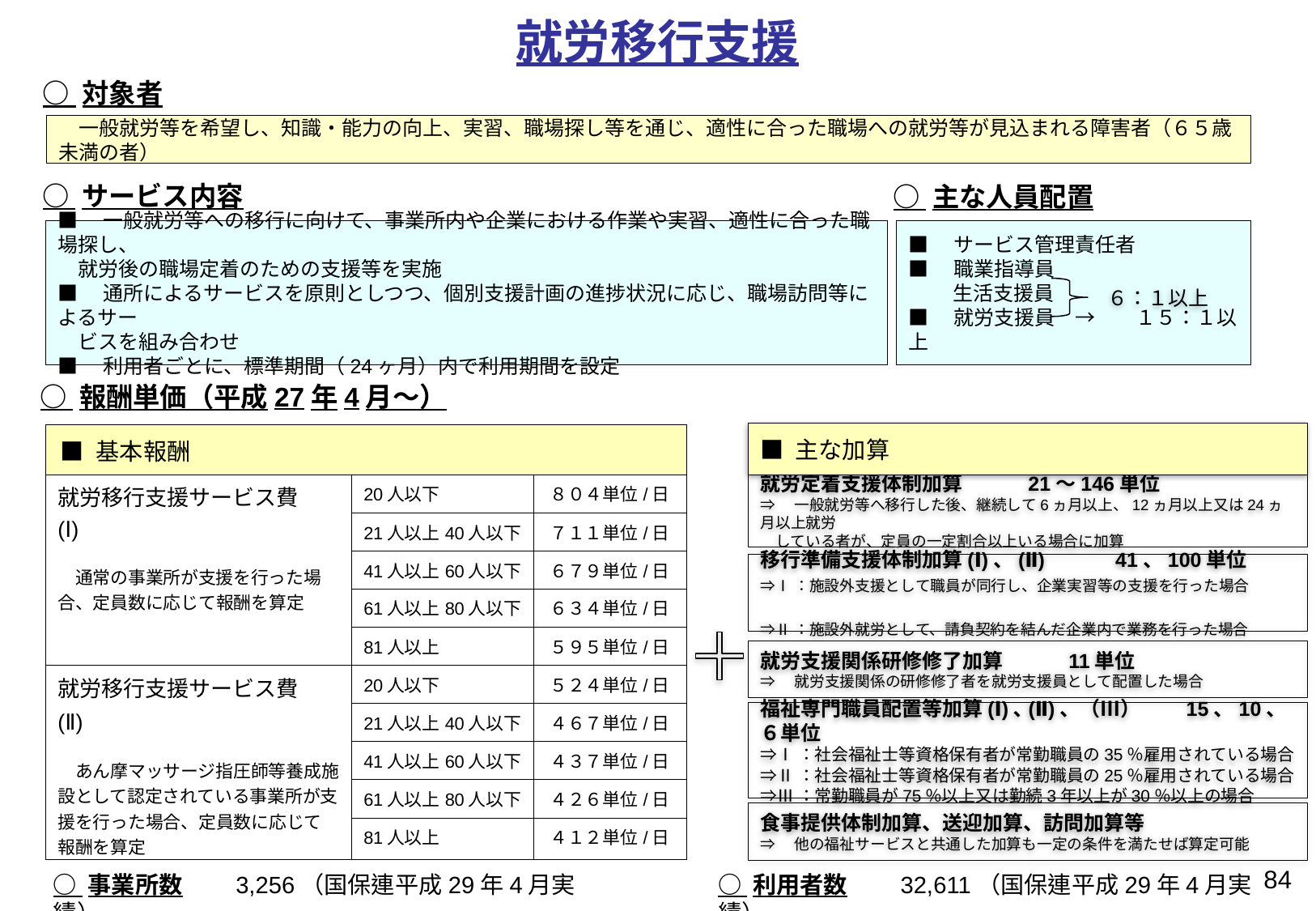

就労移行支援
○ 対象者
　一般就労等を希望し、知識・能力の向上、実習、職場探し等を通じ、適性に合った職場への就労等が見込まれる障害者（６５歳未満の者）
○ サービス内容
○ 主な人員配置
■　一般就労等への移行に向けて、事業所内や企業における作業や実習、適性に合った職場探し、
　就労後の職場定着のための支援等を実施
■　通所によるサービスを原則としつつ、個別支援計画の進捗状況に応じ、職場訪問等によるサー
　ビスを組み合わせ
■　利用者ごとに、標準期間（24ヶ月）内で利用期間を設定
■　サービス管理責任者
■　職業指導員
　　 生活支援員
■　就労支援員　→　　１５：１以上

６：１以上
○ 報酬単価（平成27年4月～）
■ 主な加算
| ■ 基本報酬 |  |  |
| --- | --- | --- |
| 就労移行支援サービス費(Ⅰ)　　　 　通常の事業所が支援を行った場合、定員数に応じて報酬を算定 | 20人以下 | ８０４単位/日 |
|  | 21人以上40人以下 | ７１１単位/日 |
|  | 41人以上60人以下 | ６７９単位/日 |
|  | 61人以上80人以下 | ６３４単位/日 |
|  | 81人以上 | ５９５単位/日 |
| 就労移行支援サービス費(Ⅱ)　　　 　あん摩マッサージ指圧師等養成施設として認定されている事業所が支援を行った場合、定員数に応じて報酬を算定 | 20人以下 | ５２４単位/日 |
|  | 21人以上40人以下 | ４６７単位/日 |
|  | 41人以上60人以下 | ４３７単位/日 |
|  | 61人以上80人以下 | ４２６単位/日 |
|  | 81人以上 | ４１２単位/日 |
就労定着支援体制加算　　　21～146単位
⇒　一般就労等へ移行した後、継続して6ヵ月以上、12ヵ月以上又は24ヵ月以上就労
　している者が、定員の一定割合以上いる場合に加算
移行準備支援体制加算(Ⅰ)、(Ⅱ)　　　41、100単位
⇒Ⅰ：施設外支援として職員が同行し、企業実習等の支援を行った場合
⇒Ⅱ：施設外就労として、請負契約を結んだ企業内で業務を行った場合

就労支援関係研修修了加算　　　11単位
⇒　就労支援関係の研修修了者を就労支援員として配置した場合
福祉専門職員配置等加算(Ⅰ)､(Ⅱ)、（Ⅲ）　　15、10、６単位
⇒Ⅰ：社会福祉士等資格保有者が常勤職員の35％雇用されている場合
⇒Ⅱ：社会福祉士等資格保有者が常勤職員の25％雇用されている場合
⇒Ⅲ：常勤職員が75％以上又は勤続3年以上が30％以上の場合
食事提供体制加算、送迎加算、訪問加算等
⇒　他の福祉サービスと共通した加算も一定の条件を満たせば算定可能
84
○ 事業所数　　3,256（国保連平成29年4月実績）
○ 利用者数　　32,611（国保連平成29年4月実績）